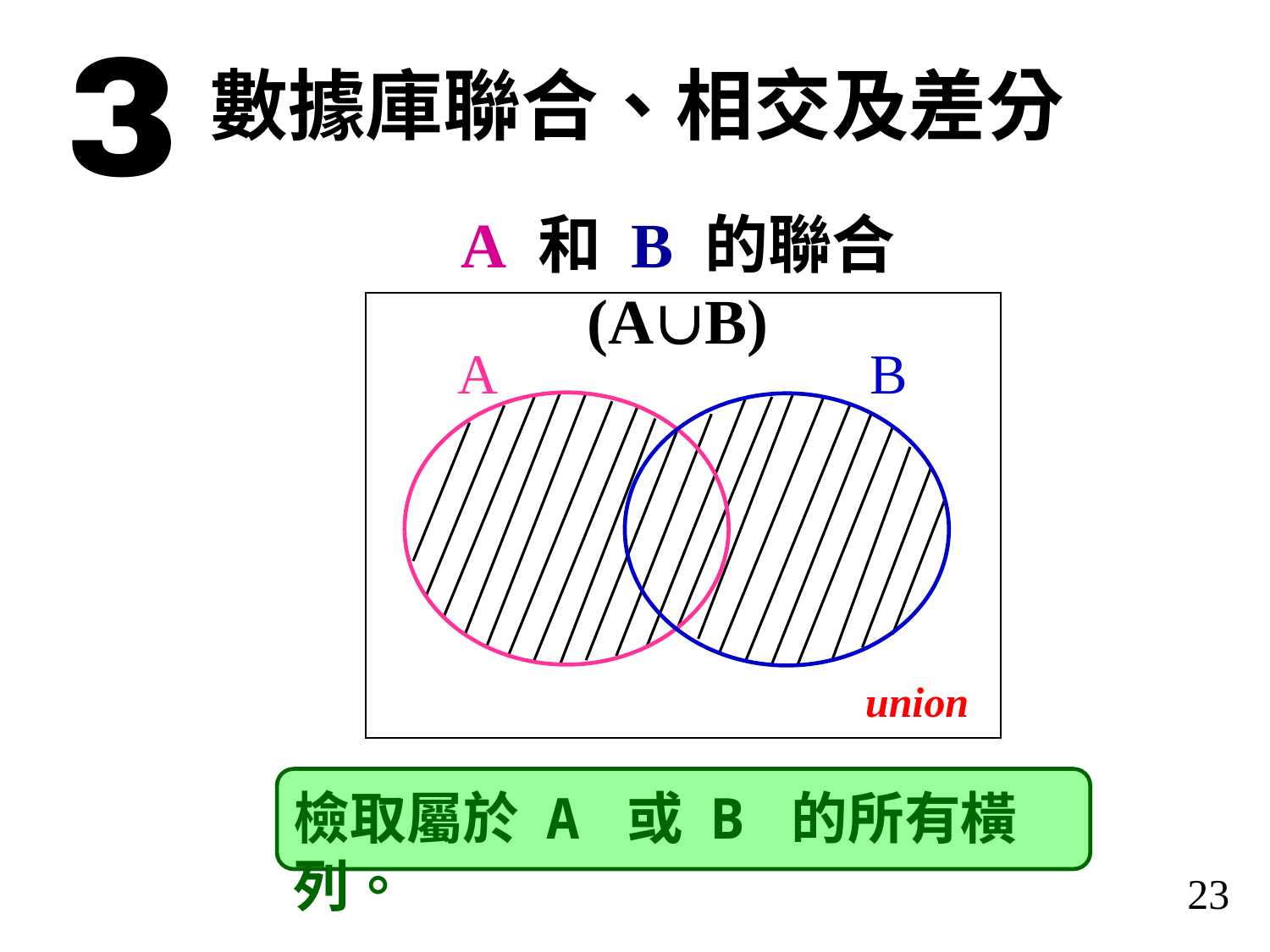

3
數據庫聯合、相交及差分
A 和 B 的聯合 (A∪B)

A
B

union

檢取屬於 A 或 B 的所有橫列。
23